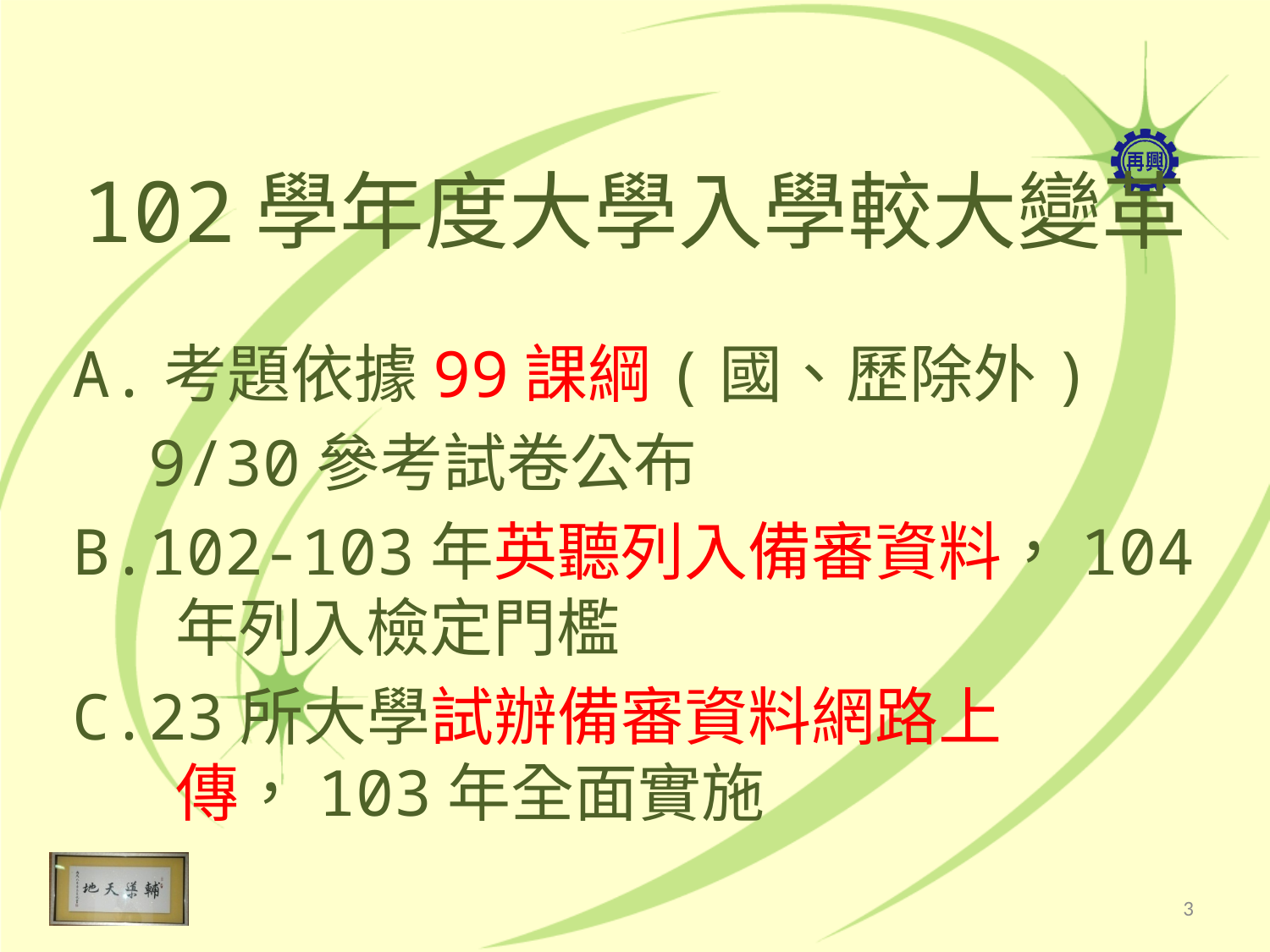

102學年度大學入學較大變革
A.考題依據99課綱(國、歷除外)
  9/30參考試卷公布
B.102-103年英聽列入備審資料，104年列入檢定門檻
C.23所大學試辦備審資料網路上傳，103年全面實施

3